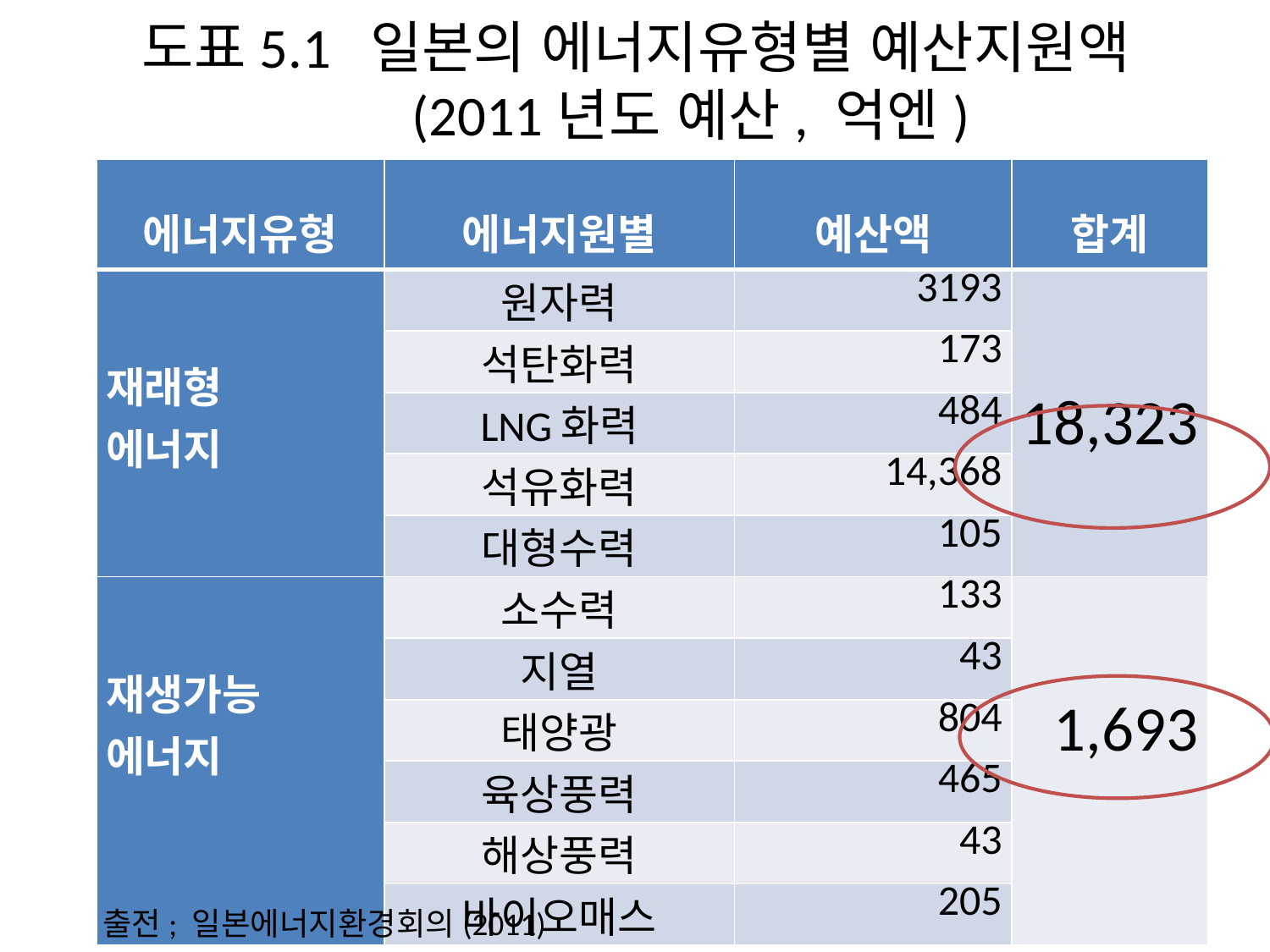

# 도표5.1  일본의 에너지유형별 예산지원액 (2011년도 예산, 억엔)
| 에너지유형 | 에너지원별 | 예산액 | 합계 |
| --- | --- | --- | --- |
| 재래형 에너지 | 원자력 | 3193 | 18,323 |
|  | 석탄화력 | 173 |  |
|  | LNG화력 | 484 |  |
|  | 석유화력 | 14,368 |  |
|  | 대형수력 | 105 |  |
| 재생가능 에너지 | 소수력 | 133 | 1,693 |
|  | 지열 | 43 |  |
|  | 태양광 | 804 |  |
|  | 육상풍력 | 465 |  |
|  | 해상풍력 | 43 |  |
|  | 바이오매스 | 205 |  |

출전; 일본에너지환경회의(2011)